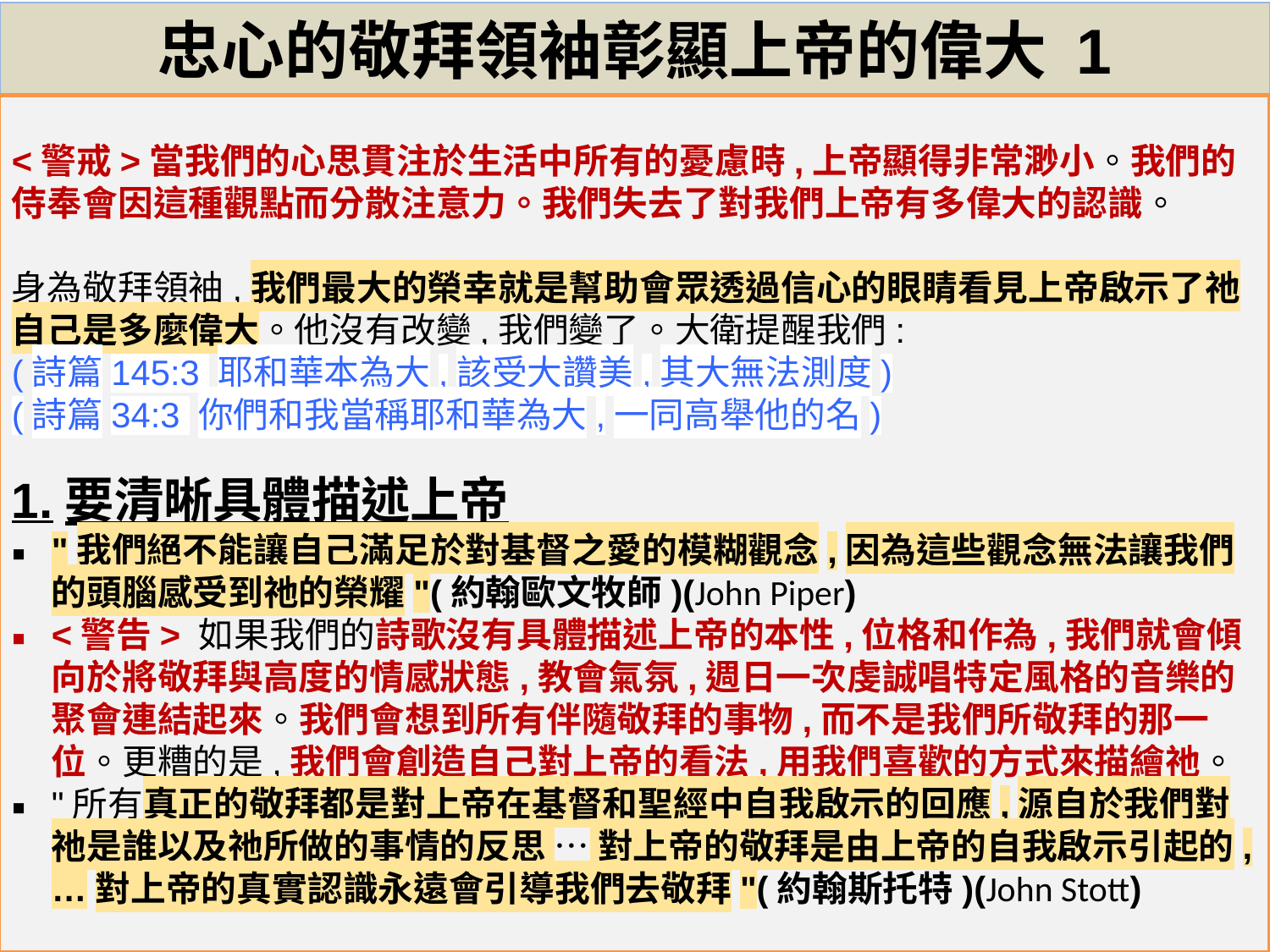

# 忠心的敬拜領袖彰顯上帝的偉大 1
<警戒>當我們的心思貫注於生活中所有的憂慮時,上帝顯得非常渺小。我們的侍奉會因這種觀點而分散注意力。我們失去了對我們上帝有多偉大的認識。

身為敬拜領袖,我們最大的榮幸就是幫助會眾透過信心的眼睛看見上帝啟示了祂自己是多麼偉大。他沒有改變,我們變了。大衛提醒我們:
(詩篇145:3 耶和華本為大,該受大讚美,其大無法測度)
(詩篇34:3 你們和我當稱耶和華為大,一同高舉他的名)

1.要清晰具體描述上帝
"我們絕不能讓自己滿足於對基督之愛的模糊觀念,因為這些觀念無法讓我們的頭腦感受到祂的榮耀"(約翰歐文牧師)(John Piper)
<警告> 如果我們的詩歌沒有具體描述上帝的本性,位格和作為,我們就會傾向於將敬拜與高度的情感狀態,教會氣氛,週日一次虔誠唱特定風格的音樂的聚會連結起來。我們會想到所有伴隨敬拜的事物,而不是我們所敬拜的那一位。更糟的是,我們會創造自己對上帝的看法,用我們喜歡的方式來描繪祂。
"所有真正的敬拜都是對上帝在基督和聖經中自我啟示的回應,源自於我們對祂是誰以及祂所做的事情的反思 … 對上帝的敬拜是由上帝的自我啟示引起的,…對上帝的真實認識永遠會引導我們去敬拜"(約翰斯托特)(John Stott)